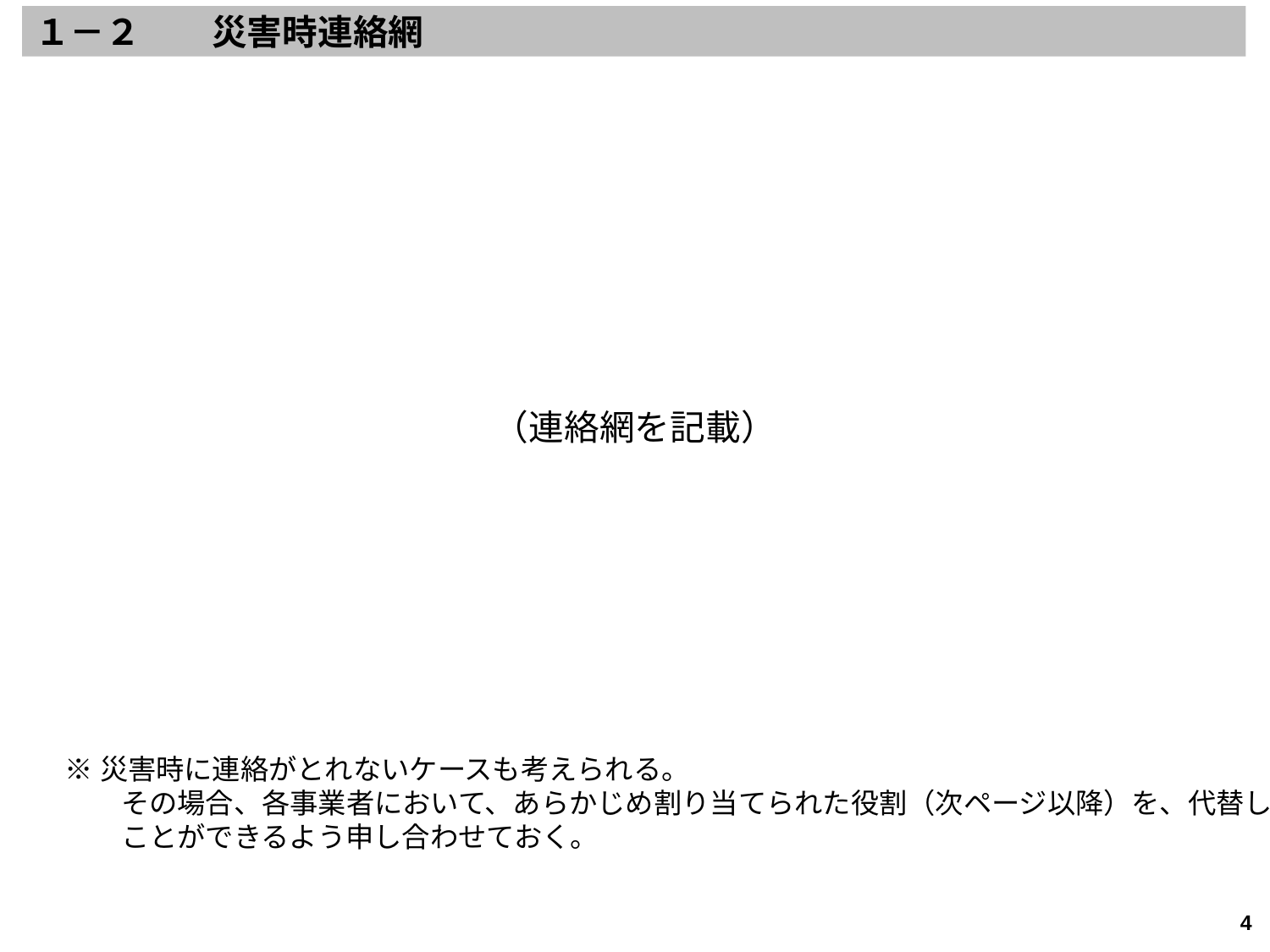

１－２　　災害時連絡網
（連絡網を記載）
※災害時に連絡がとれないケースも考えられる。
　　その場合、各事業者において、あらかじめ割り当てられた役割（次ページ以降）を、代替し行う
　　ことができるよう申し合わせておく。
4